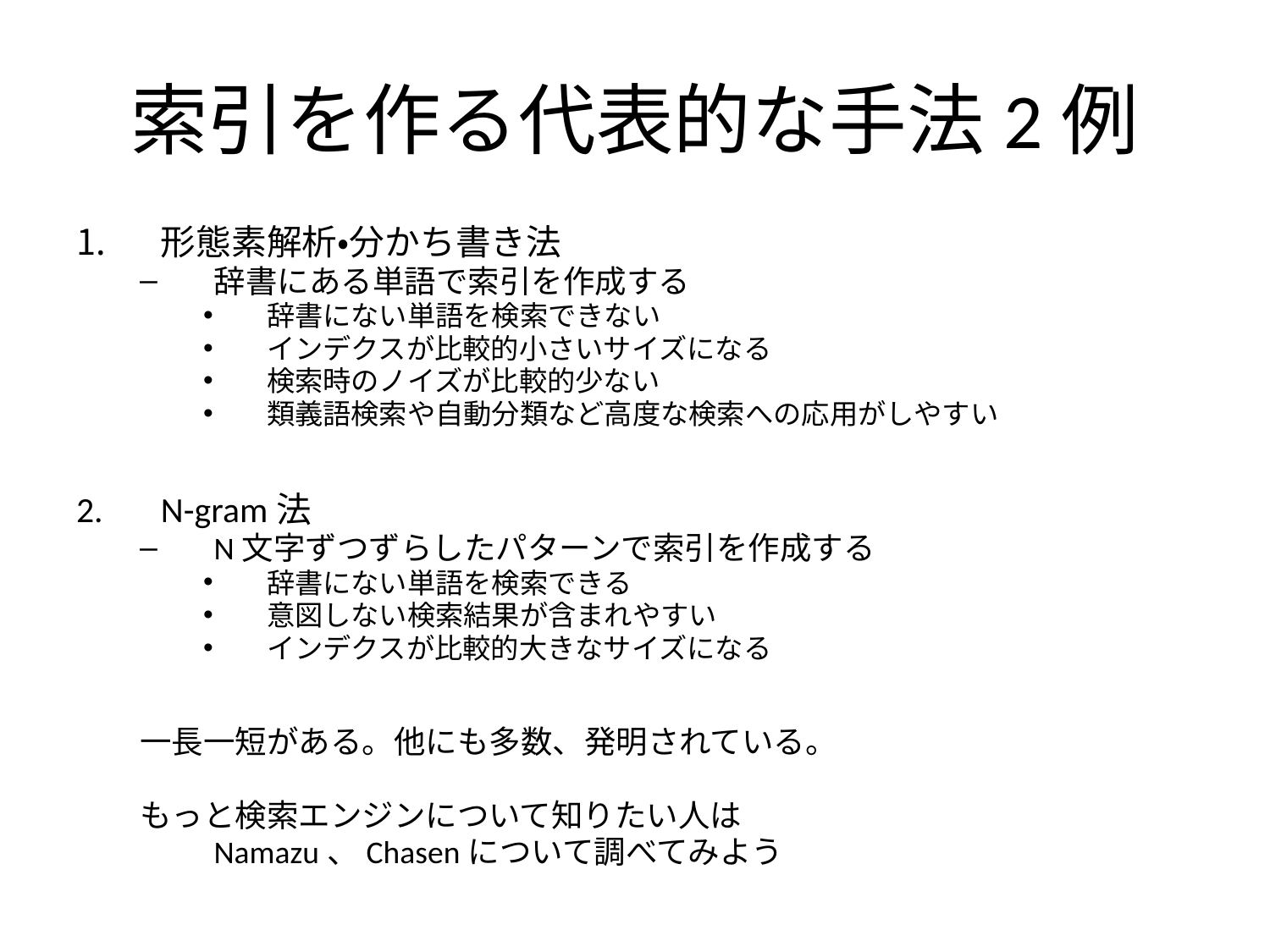

# 索引を作る代表的な手法2例
形態素解析・分かち書き法
辞書にある単語で索引を作成する
辞書にない単語を検索できない
インデクスが比較的小さいサイズになる
検索時のノイズが比較的少ない
類義語検索や自動分類など高度な検索への応用がしやすい

N-gram法
N文字ずつずらしたパターンで索引を作成する
辞書にない単語を検索できる
意図しない検索結果が含まれやすい
インデクスが比較的大きなサイズになる

一長一短がある。他にも多数、発明されている。

もっと検索エンジンについて知りたい人は
	Namazu、Chasenについて調べてみよう